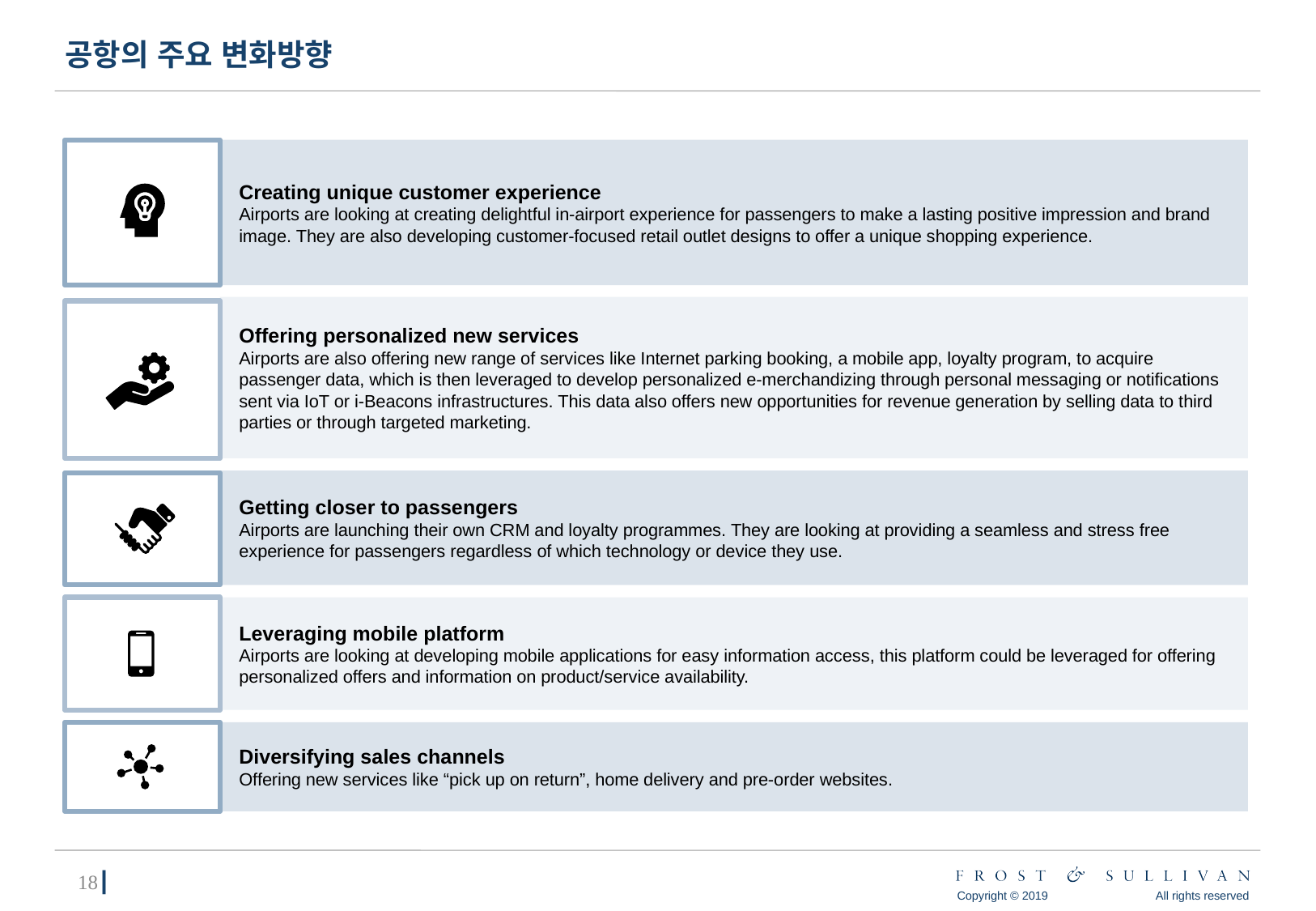

# 공항의 주요 변화방향

Creating unique customer experience
Airports are looking at creating delightful in-airport experience for passengers to make a lasting positive impression and brand image. They are also developing customer-focused retail outlet designs to offer a unique shopping experience.

Offering personalized new services
Airports are also offering new range of services like Internet parking booking, a mobile app, loyalty program, to acquire passenger data, which is then leveraged to develop personalized e-merchandizing through personal messaging or notifications sent via IoT or i-Beacons infrastructures. This data also offers new opportunities for revenue generation by selling data to third parties or through targeted marketing.

Getting closer to passengers
Airports are launching their own CRM and loyalty programmes. They are looking at providing a seamless and stress free experience for passengers regardless of which technology or device they use.

Leveraging mobile platform
Airports are looking at developing mobile applications for easy information access, this platform could be leveraged for offering personalized offers and information on product/service availability.

Diversifying sales channels
Offering new services like “pick up on return”, home delivery and pre-order websites.

18┃